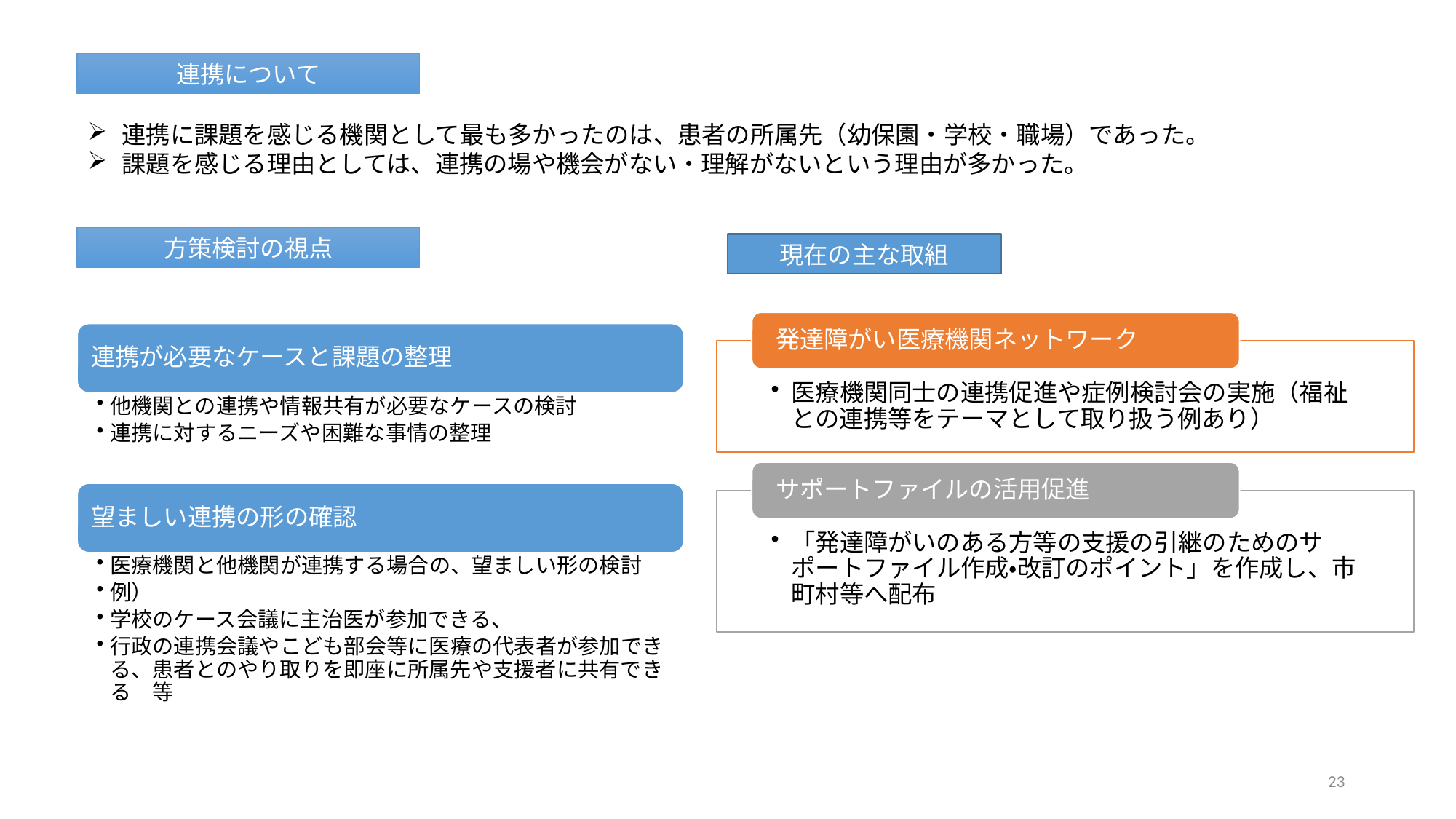

連携について
連携に課題を感じる機関として最も多かったのは、患者の所属先（幼保園・学校・職場）であった。
課題を感じる理由としては、連携の場や機会がない・理解がないという理由が多かった。
方策検討の視点
現在の主な取組
医療機関同士の連携促進や症例検討会の実施（福祉との連携等をテーマとして取り扱う例あり）
発達障がい医療機関ネットワーク
「発達障がいのある方等の支援の引継のためのサポートファイル作成・改訂のポイント」を作成し、市町村等へ配布
サポートファイルの活用促進
連携が必要なケースと課題の整理
他機関との連携や情報共有が必要なケースの検討
連携に対するニーズや困難な事情の整理

望ましい連携の形の確認
医療機関と他機関が連携する場合の、望ましい形の検討
例）
学校のケース会議に主治医が参加できる、
行政の連携会議やこども部会等に医療の代表者が参加できる、患者とのやり取りを即座に所属先や支援者に共有できる　等

23